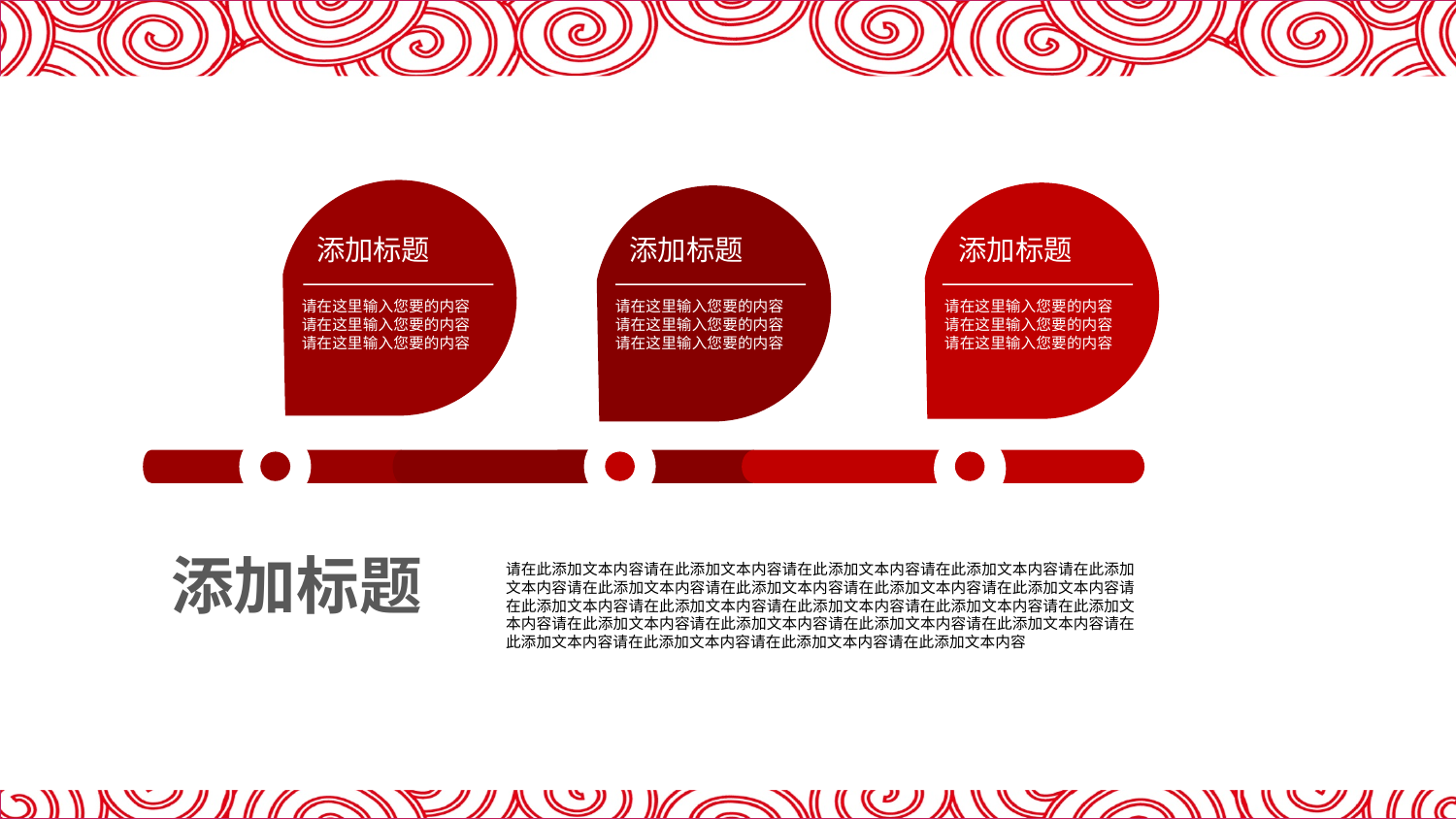

添加标题
添加标题
添加标题

请在这里输入您要的内容
请在这里输入您要的内容
请在这里输入您要的内容

请在这里输入您要的内容
请在这里输入您要的内容
请在这里输入您要的内容

请在这里输入您要的内容
请在这里输入您要的内容
请在这里输入您要的内容

添加标题
请在此添加文本内容请在此添加文本内容请在此添加文本内容请在此添加文本内容请在此添加文本内容请在此添加文本内容请在此添加文本内容请在此添加文本内容请在此添加文本内容请在此添加文本内容请在此添加文本内容请在此添加文本内容请在此添加文本内容请在此添加文本内容请在此添加文本内容请在此添加文本内容请在此添加文本内容请在此添加文本内容请在此添加文本内容请在此添加文本内容请在此添加文本内容请在此添加文本内容